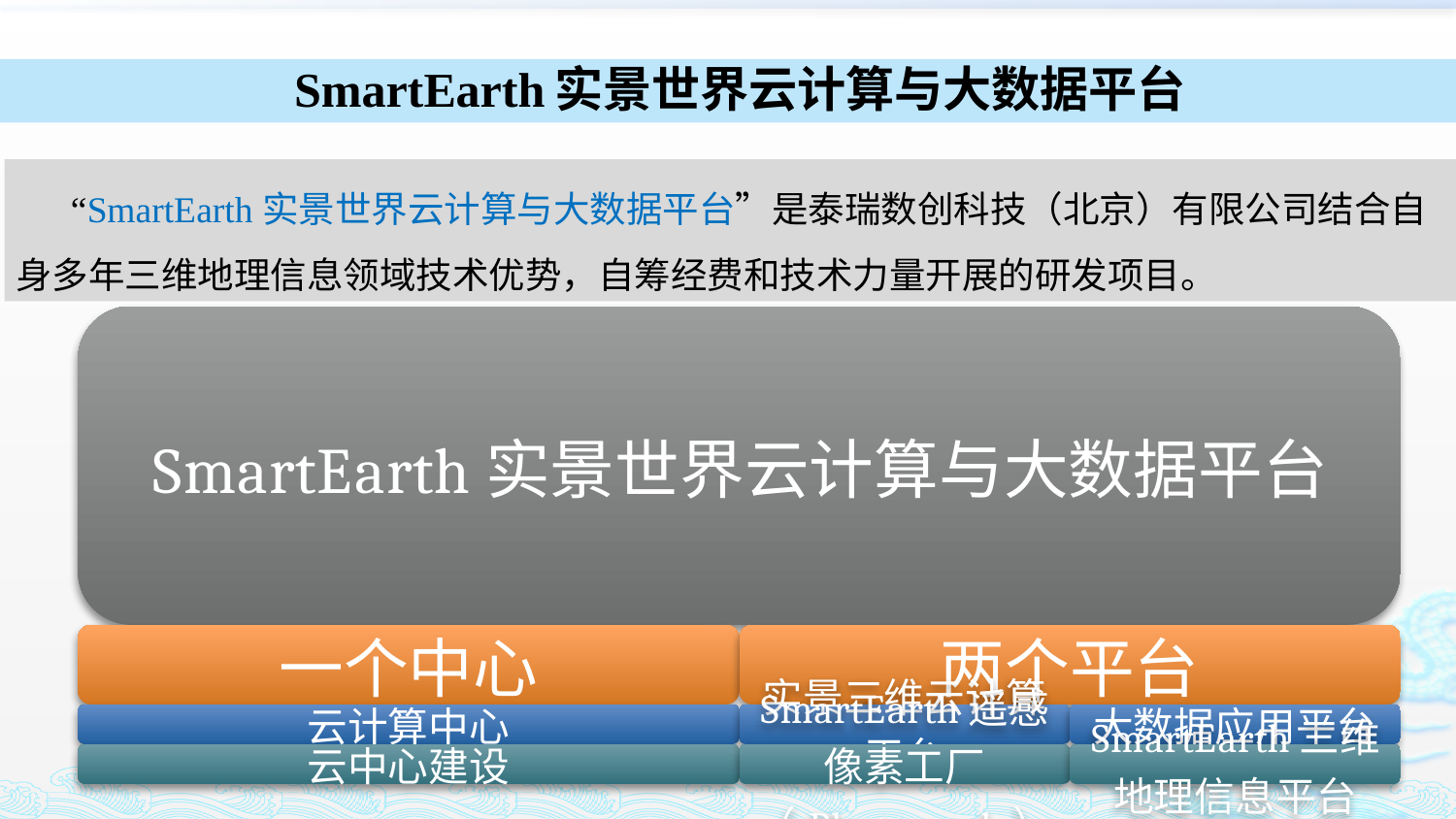

SmartEarth实景世界云计算与大数据平台
      “SmartEarth实景世界云计算与大数据平台”是泰瑞数创科技（北京）有限公司结合自身多年三维地理信息领域技术优势，自筹经费和技术力量开展的研发项目。
大数据应用平台
两个平台
云中心建设
云计算中心
一个中心
SmartEarth实景世界云计算与大数据平台